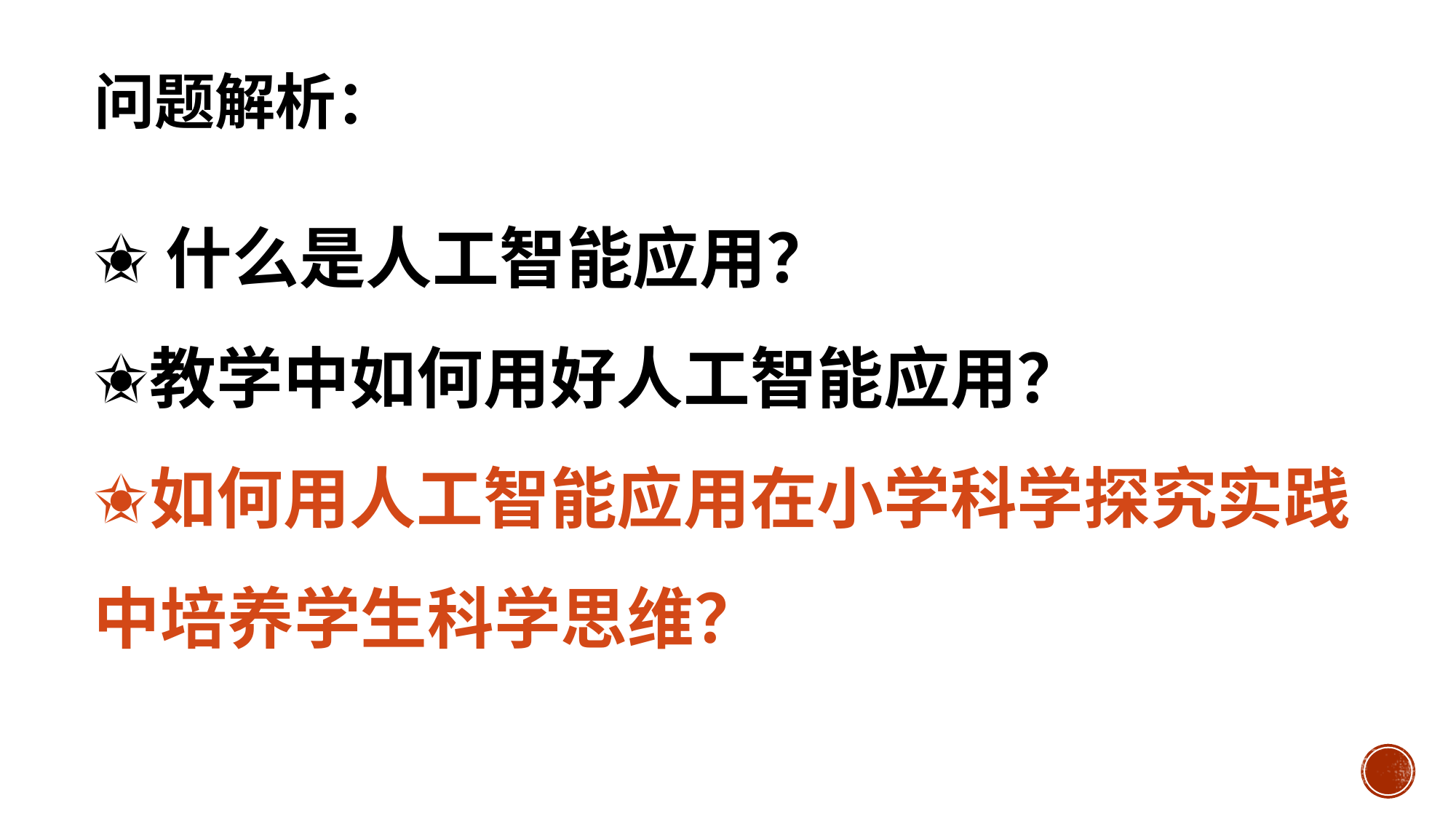

问题解析：
✬什么是人工智能应用？
✬教学中如何用好人工智能应用？
✬如何用人工智能应用在小学科学探究实践中培养学生科学思维？